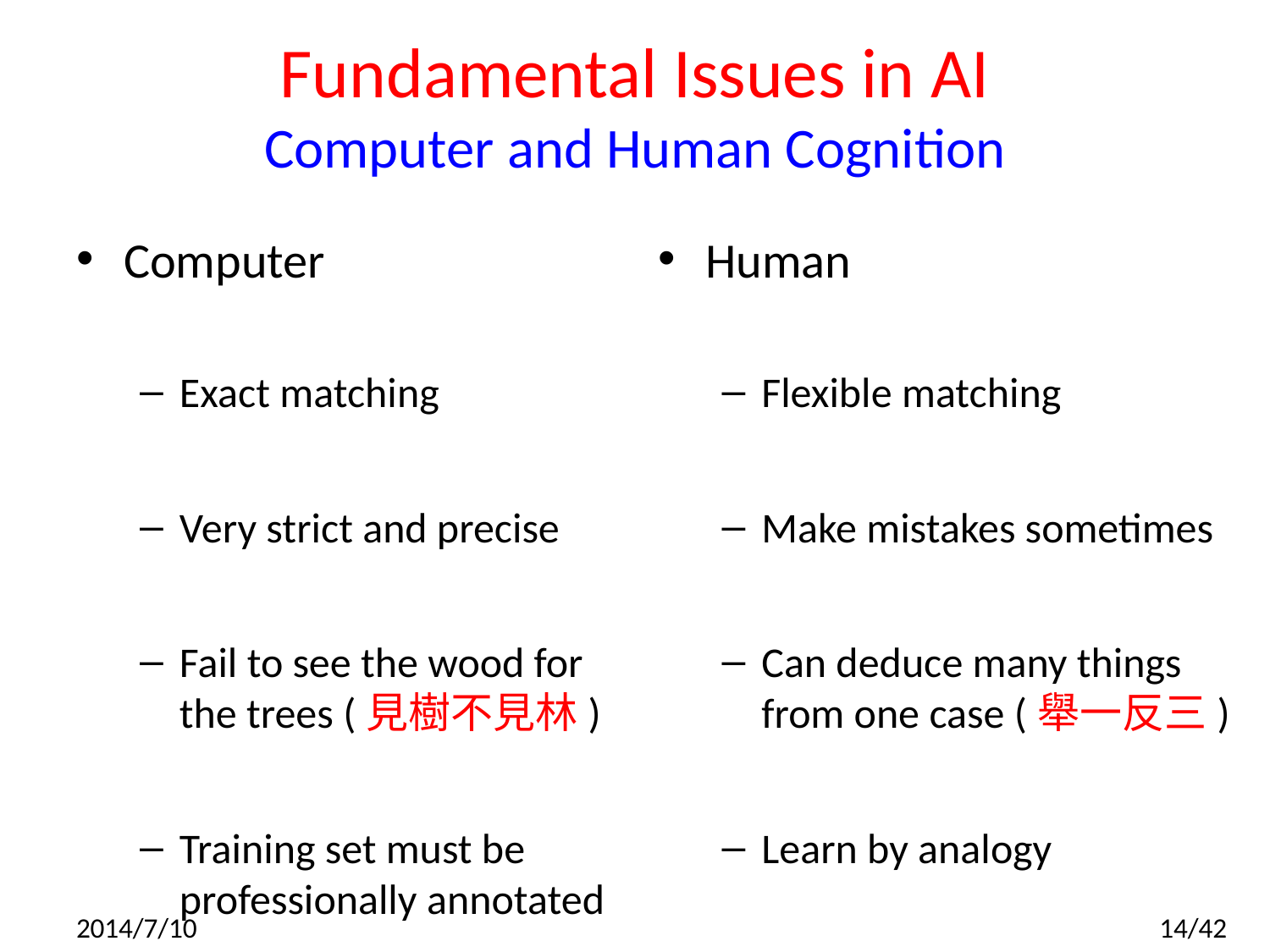

# Fundamental Issues in AI Computer and Human Cognition
Computer

Exact matching

Very strict and precise

Fail to see the wood for the trees (見樹不見林)

Training set must be professionally annotated
Human

Flexible matching

Make mistakes sometimes

Can deduce many things from one case (舉一反三)

Learn by analogy

2014/7/10
14/42